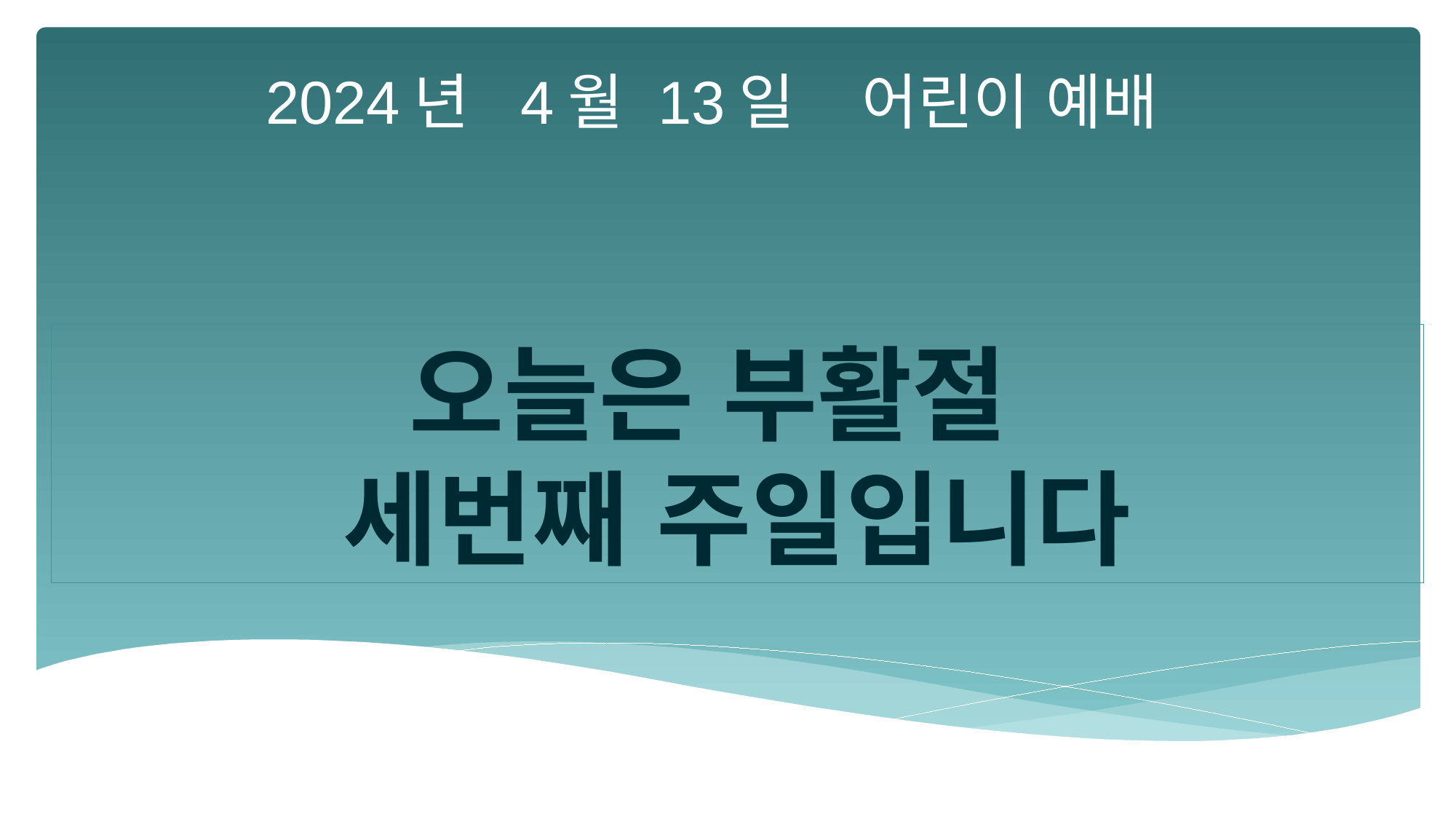

2024년  4월 13일    어린이 예배
오늘은 부활절
세번째 주일입니다